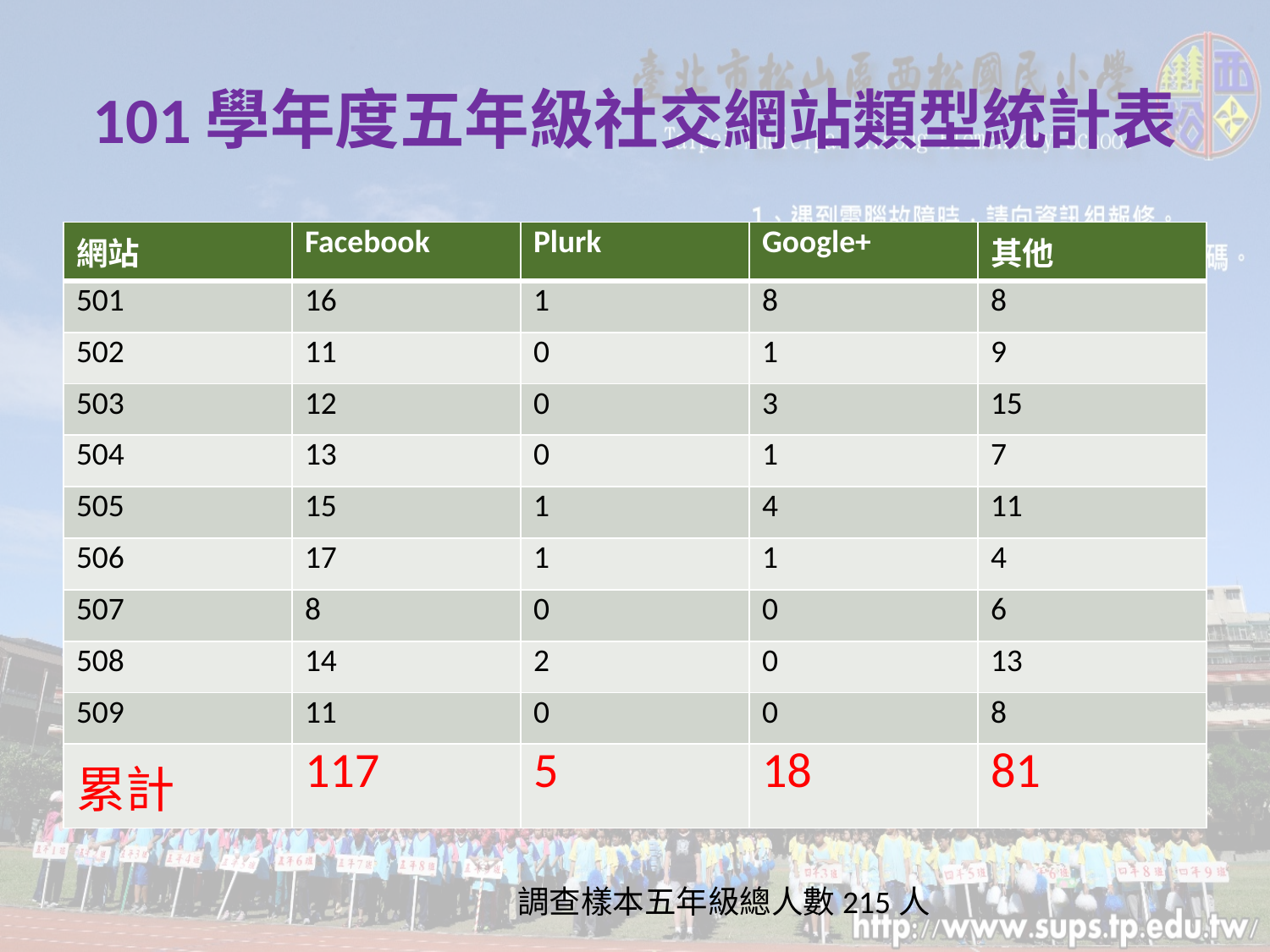

# 101學年度五年級社交網站類型統計表
| 網站 | Facebook | Plurk | Google+ | 其他 |
| --- | --- | --- | --- | --- |
| 501 | 16 | 1 | 8 | 8 |
| 502 | 11 | 0 | 1 | 9 |
| 503 | 12 | 0 | 3 | 15 |
| 504 | 13 | 0 | 1 | 7 |
| 505 | 15 | 1 | 4 | 11 |
| 506 | 17 | 1 | 1 | 4 |
| 507 | 8 | 0 | 0 | 6 |
| 508 | 14 | 2 | 0 | 13 |
| 509 | 11 | 0 | 0 | 8 |
| 累計 | 117 | 5 | 18 | 81 |
調查樣本五年級總人數215人